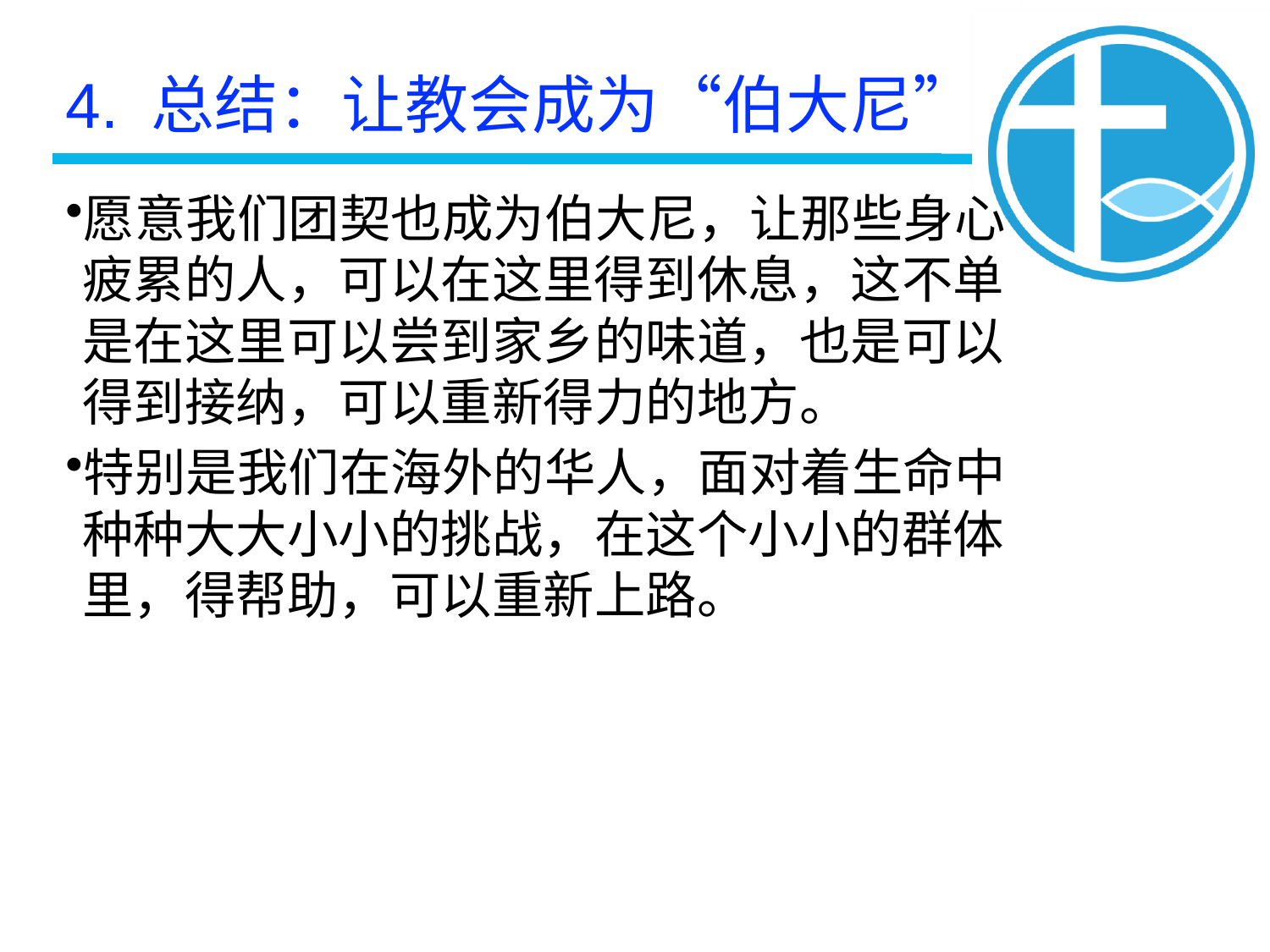

4. 总结：让教会成为“伯大尼”
愿意我们团契也成为伯大尼，让那些身心疲累的人，可以在这里得到休息，这不单是在这里可以尝到家乡的味道，也是可以得到接纳，可以重新得力的地方。
特别是我们在海外的华人，面对着生命中种种大大小小的挑战，在这个小小的群体里，得帮助，可以重新上路。